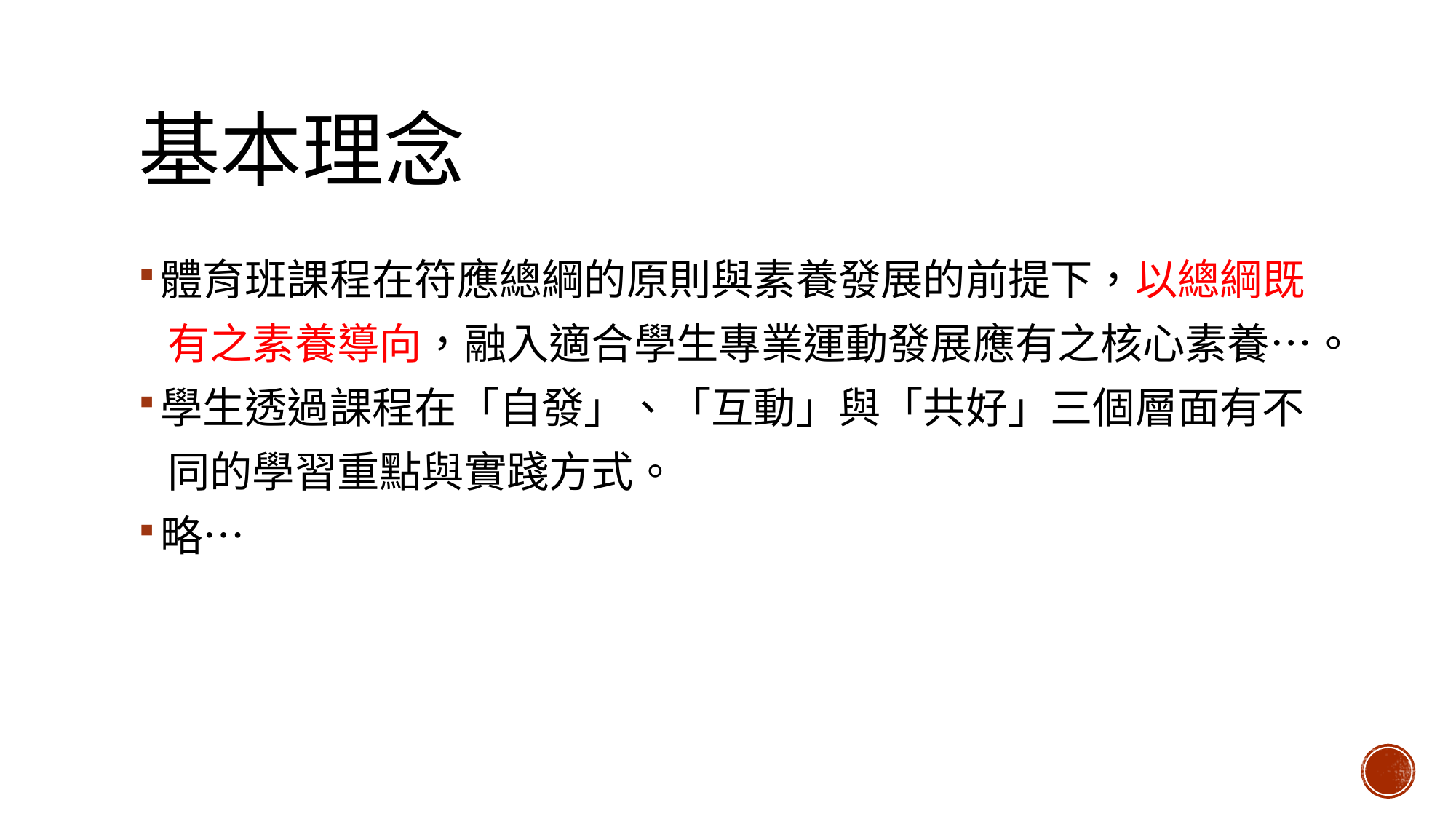

# 基本理念
體育班課程在符應總綱的原則與素養發展的前提下，以總綱既
  有之素養導向，融入適合學生專業運動發展應有之核心素養…。
學生透過課程在「自發」、「互動」與「共好」三個層面有不
  同的學習重點與實踐方式。
略…